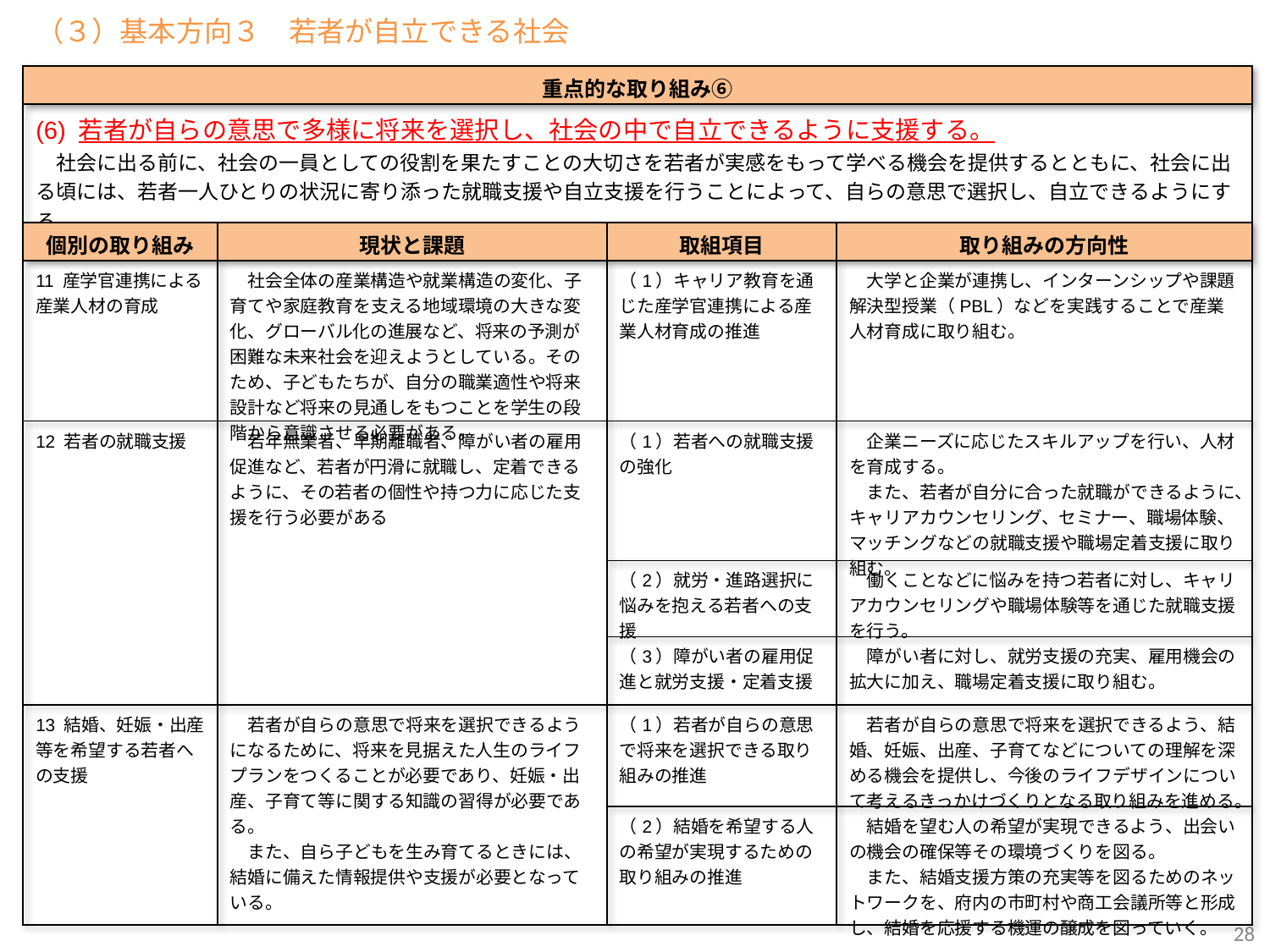

（３）基本方向３　若者が自立できる社会
| 重点的な取り組み⑥ |  |  |  |
| --- | --- | --- | --- |
| (6) 若者が自らの意思で多様に将来を選択し、社会の中で自立できるように支援する。 　社会に出る前に、社会の一員としての役割を果たすことの大切さを若者が実感をもって学べる機会を提供するとともに、社会に出る頃には、若者一人ひとりの状況に寄り添った就職支援や自立支援を行うことによって、自らの意思で選択し、自立できるようにする。 |  |  |  |
| 個別の取り組み | 現状と課題 | 取組項目 | 取り組みの方向性 |
| 11 産学官連携による産業人材の育成 | 社会全体の産業構造や就業構造の変化、子育てや家庭教育を支える地域環境の大きな変化、グローバル化の進展など、将来の予測が困難な未来社会を迎えようとしている。そのため、子どもたちが、自分の職業適性や将来設計など将来の見通しをもつことを学生の段階から意識させる必要がある。 | （1）キャリア教育を通じた産学官連携による産業人材育成の推進 | 大学と企業が連携し、インターンシップや課題解決型授業（PBL）などを実践することで産業人材育成に取り組む。 |
| 12 若者の就職支援 | 若年無業者、早期離職者、障がい者の雇用促進など、若者が円滑に就職し、定着できるように、その若者の個性や持つ力に応じた支援を行う必要がある | （1）若者への就職支援の強化 | 企業ニーズに応じたスキルアップを行い、人材を育成する。 　また、若者が自分に合った就職ができるように、キャリアカウンセリング、セミナー、職場体験、マッチングなどの就職支援や職場定着支援に取り組む。 |
|  |  | （2）就労・進路選択に悩みを抱える若者への支援 | 働くことなどに悩みを持つ若者に対し、キャリアカウンセリングや職場体験等を通じた就職支援を行う。 |
|  |  | （3）障がい者の雇用促進と就労支援・定着支援 | 障がい者に対し、就労支援の充実、雇用機会の拡大に加え、職場定着支援に取り組む。 |
| 13 結婚、妊娠・出産等を希望する若者への支援 | 若者が自らの意思で将来を選択できるようになるために、将来を見据えた人生のライフプランをつくることが必要であり、妊娠・出産、子育て等に関する知識の習得が必要である。 　また、自ら子どもを生み育てるときには、結婚に備えた情報提供や支援が必要となっている。 | （1）若者が自らの意思で将来を選択できる取り組みの推進 | 若者が自らの意思で将来を選択できるよう、結婚、妊娠、出産、子育てなどについての理解を深める機会を提供し、今後のライフデザインについて考えるきっかけづくりとなる取り組みを進める。 |
|  |  | （2）結婚を希望する人の希望が実現するための取り組みの推進 | 結婚を望む人の希望が実現できるよう、出会いの機会の確保等その環境づくりを図る。 　また、結婚支援方策の充実等を図るためのネットワークを、府内の市町村や商工会議所等と形成し、結婚を応援する機運の醸成を図っていく。 |
28